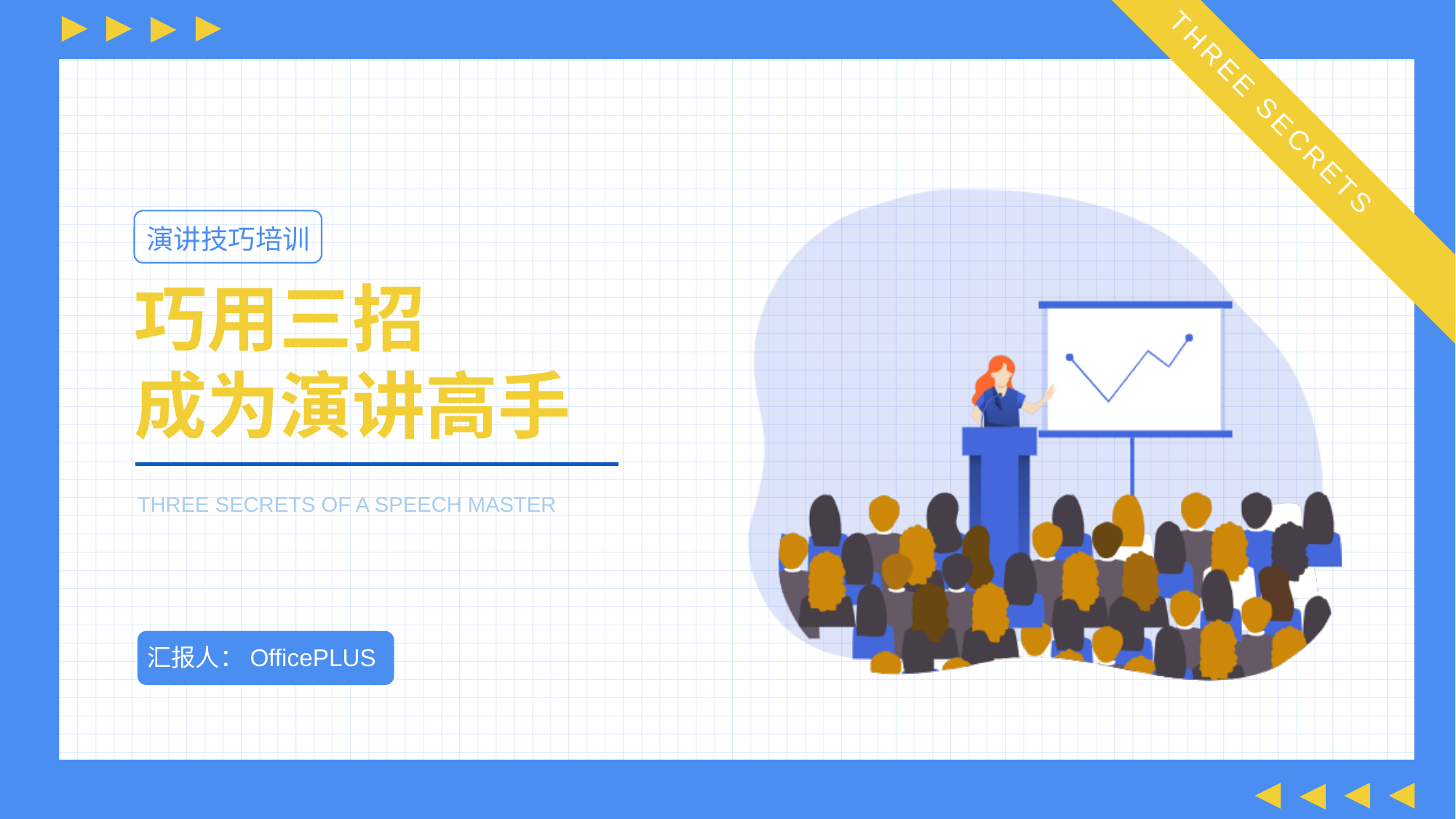

演讲技巧培训
巧用三招
成为演讲高手
THREE SECRETS OF A SPEECH MASTER

汇报人：OfficePLUS